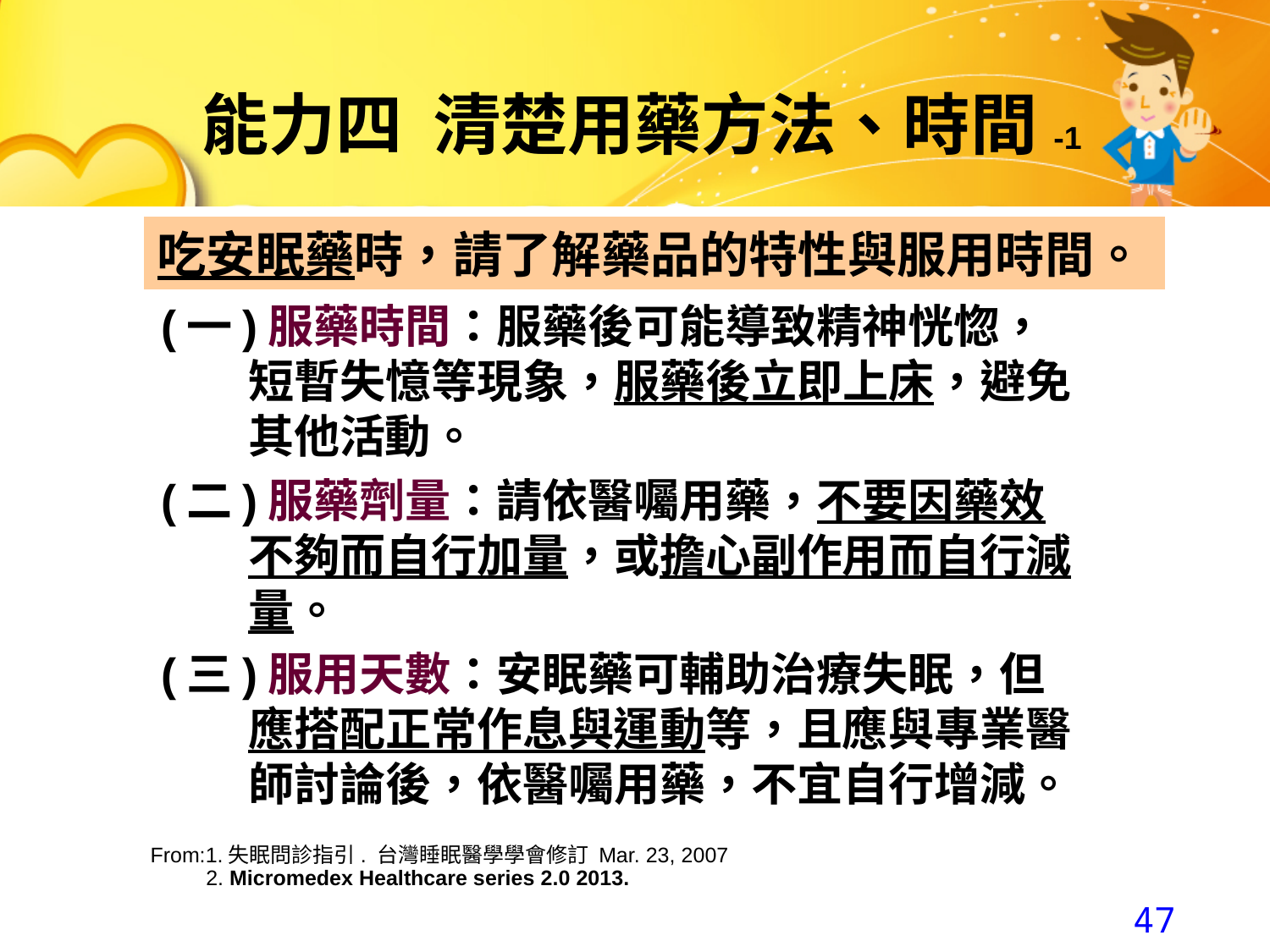

能力四  清楚用藥方法、時間-1
吃安眠藥時，請了解藥品的特性與服用時間。
(一)服藥時間：服藥後可能導致精神恍惚，短暫失憶等現象，服藥後立即上床，避免其他活動。
(二)服藥劑量：請依醫囑用藥，不要因藥效不夠而自行加量，或擔心副作用而自行減量。
(三)服用天數：安眠藥可輔助治療失眠，但應搭配正常作息與運動等，且應與專業醫師討論後，依醫囑用藥，不宜自行增減。
From:1.失眠問診指引. 台灣睡眠醫學學會修訂 Mar. 23, 2007
 2. Micromedex Healthcare series 2.0 2013.
47